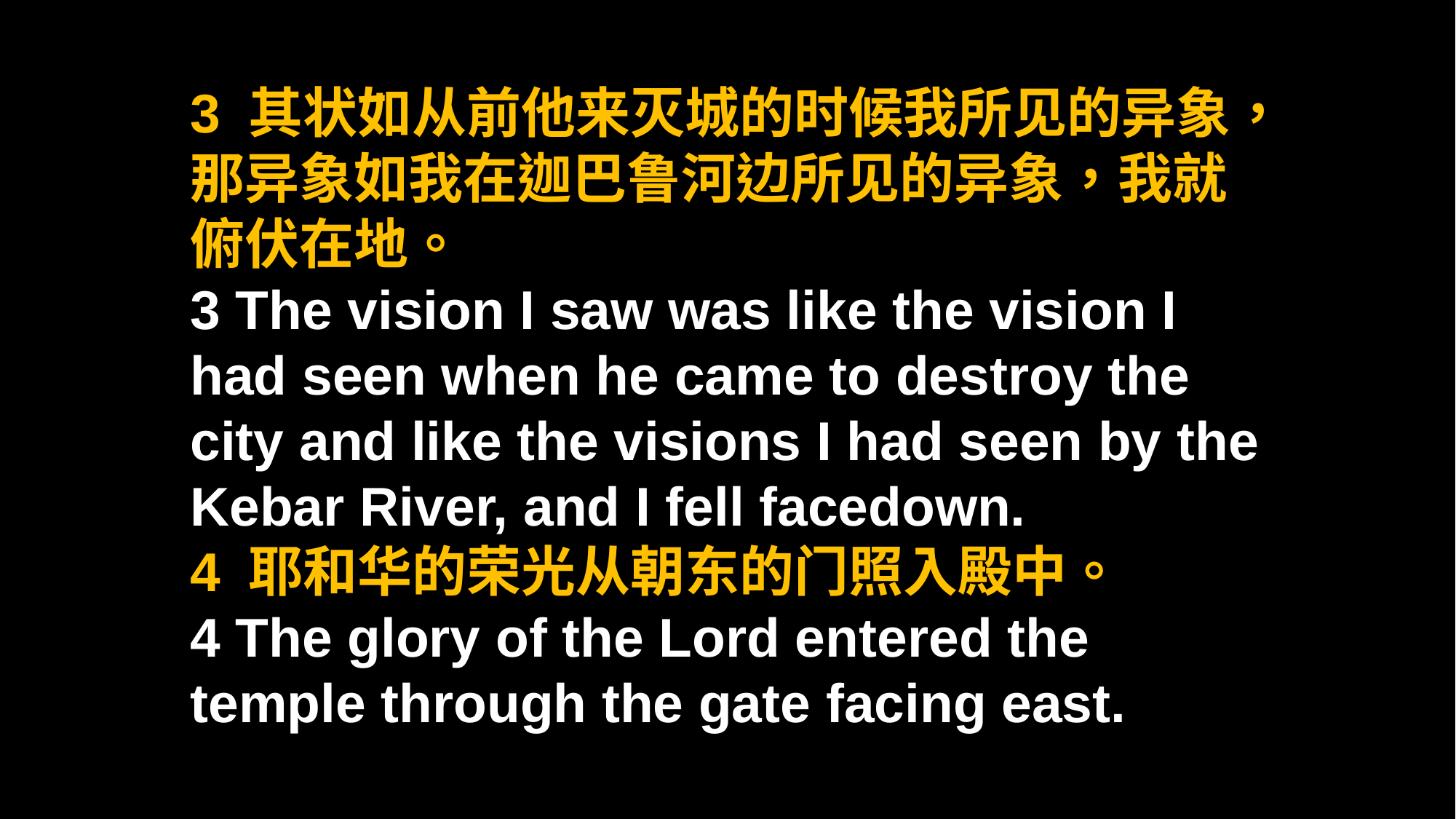

3 其状如从前他来灭城的时候我所见的异象，那异象如我在迦巴鲁河边所见的异象，我就俯伏在地。
3 The vision I saw was like the vision I had seen when he came to destroy the city and like the visions I had seen by the Kebar River, and I fell facedown.
4 耶和华的荣光从朝东的门照入殿中。
4 The glory of the Lord entered the temple through the gate facing east.